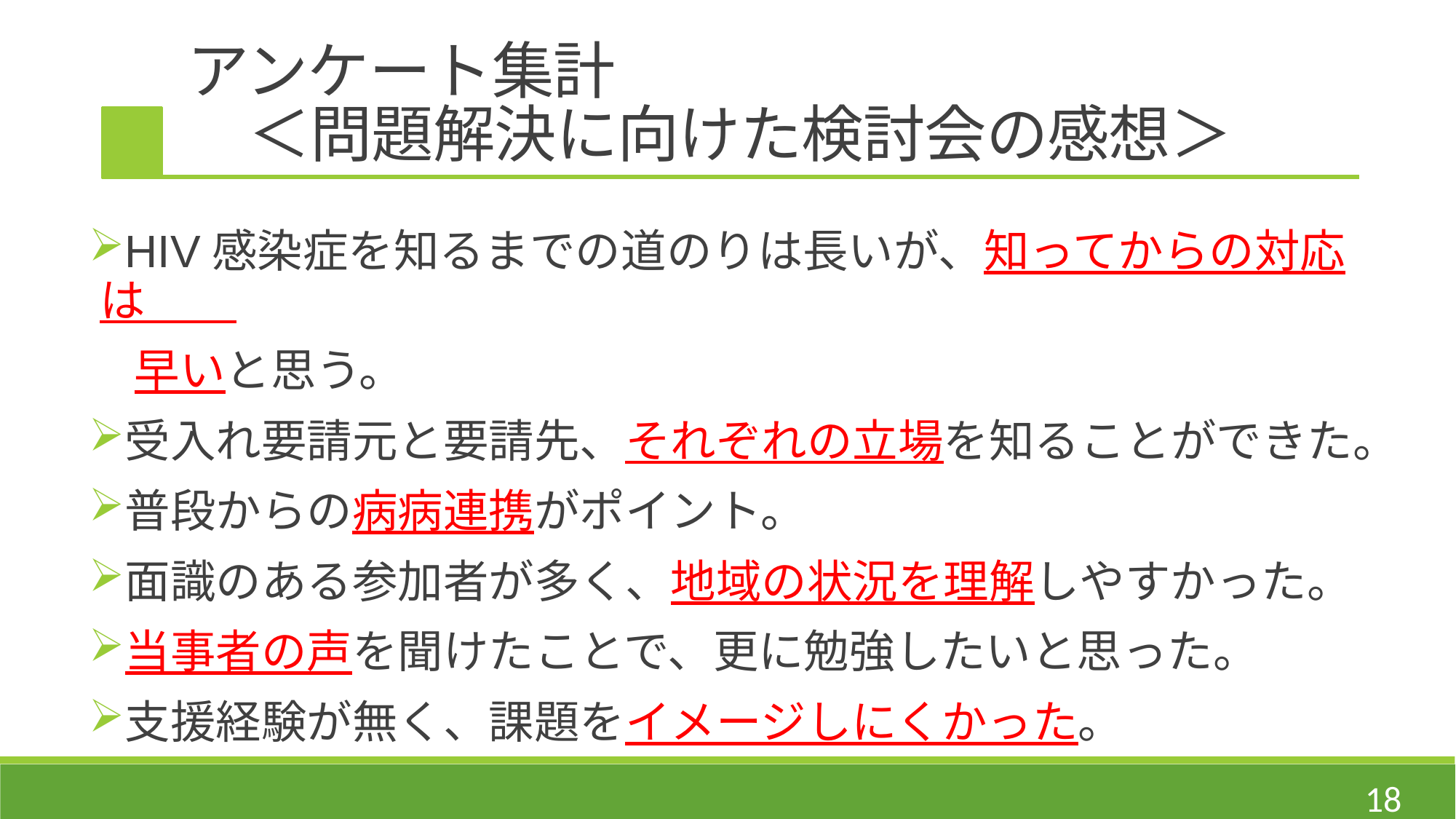

アンケート集計
　＜問題解決に向けた検討会の感想＞

HIV感染症を知るまでの道のりは長いが、知ってからの対応は
　早いと思う。
受入れ要請元と要請先、それぞれの立場を知ることができた。
普段からの病病連携がポイント。
面識のある参加者が多く、地域の状況を理解しやすかった。
当事者の声を聞けたことで、更に勉強したいと思った。
支援経験が無く、課題をイメージしにくかった。
18